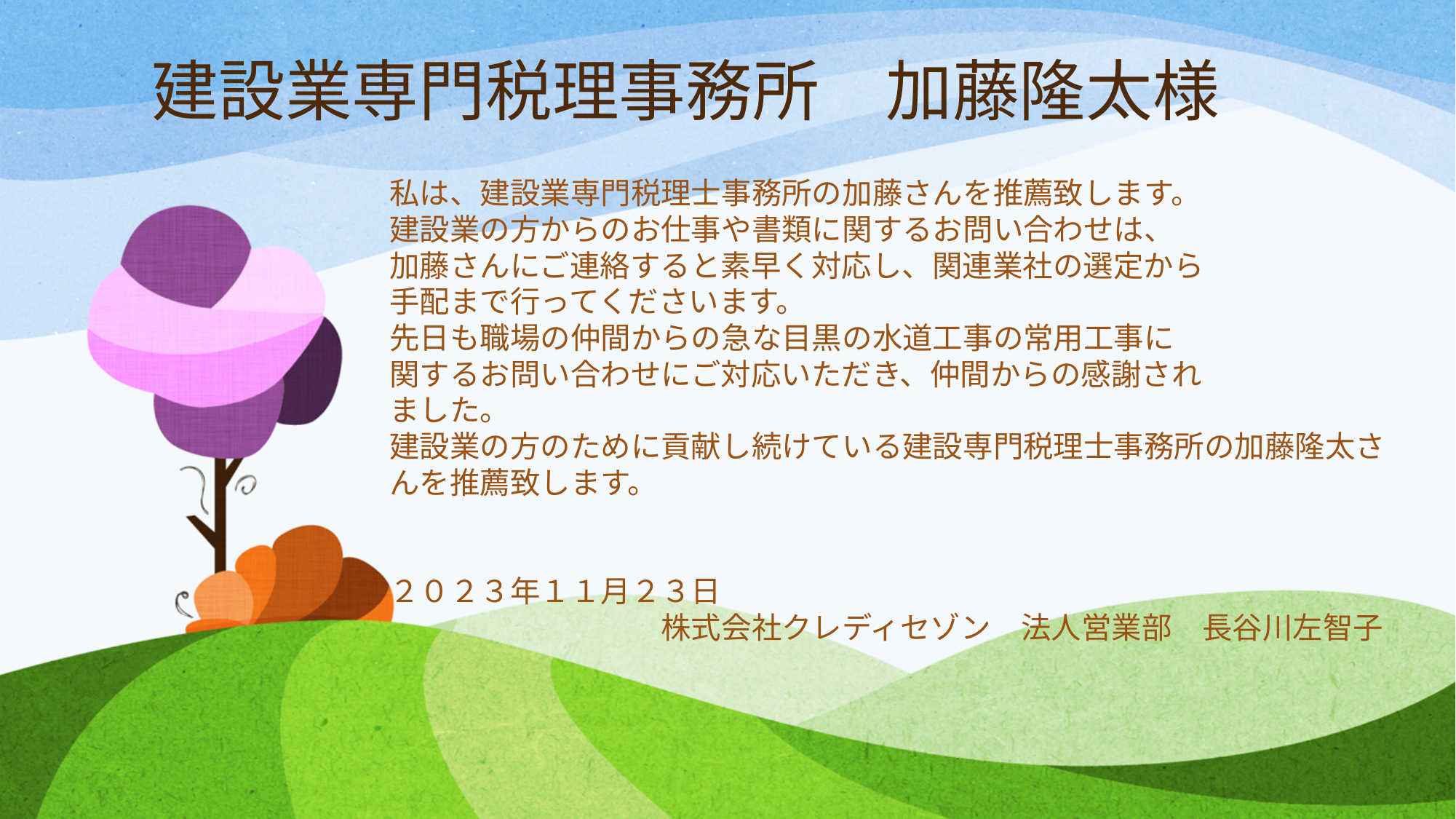

# 建設業専門税理事務所　加藤隆太様
私は、建設業専門税理士事務所の加藤さんを推薦致します。
建設業の方からのお仕事や書類に関するお問い合わせは、
加藤さんにご連絡すると素早く対応し、関連業社の選定から
手配まで行ってくださいます。
先日も職場の仲間からの急な目黒の水道工事の常用工事に
関するお問い合わせにご対応いただき、仲間からの感謝され
ました。
建設業の方のために貢献し続けている建設専門税理士事務所の加藤隆太さんを推薦致します。

　　　　　　　　　　　　　　　　　　　　　　　　　　　　　　　　　２０２３年１１月２３日
　　　　　　　　　株式会社クレディセゾン　法人営業部　長谷川左智子